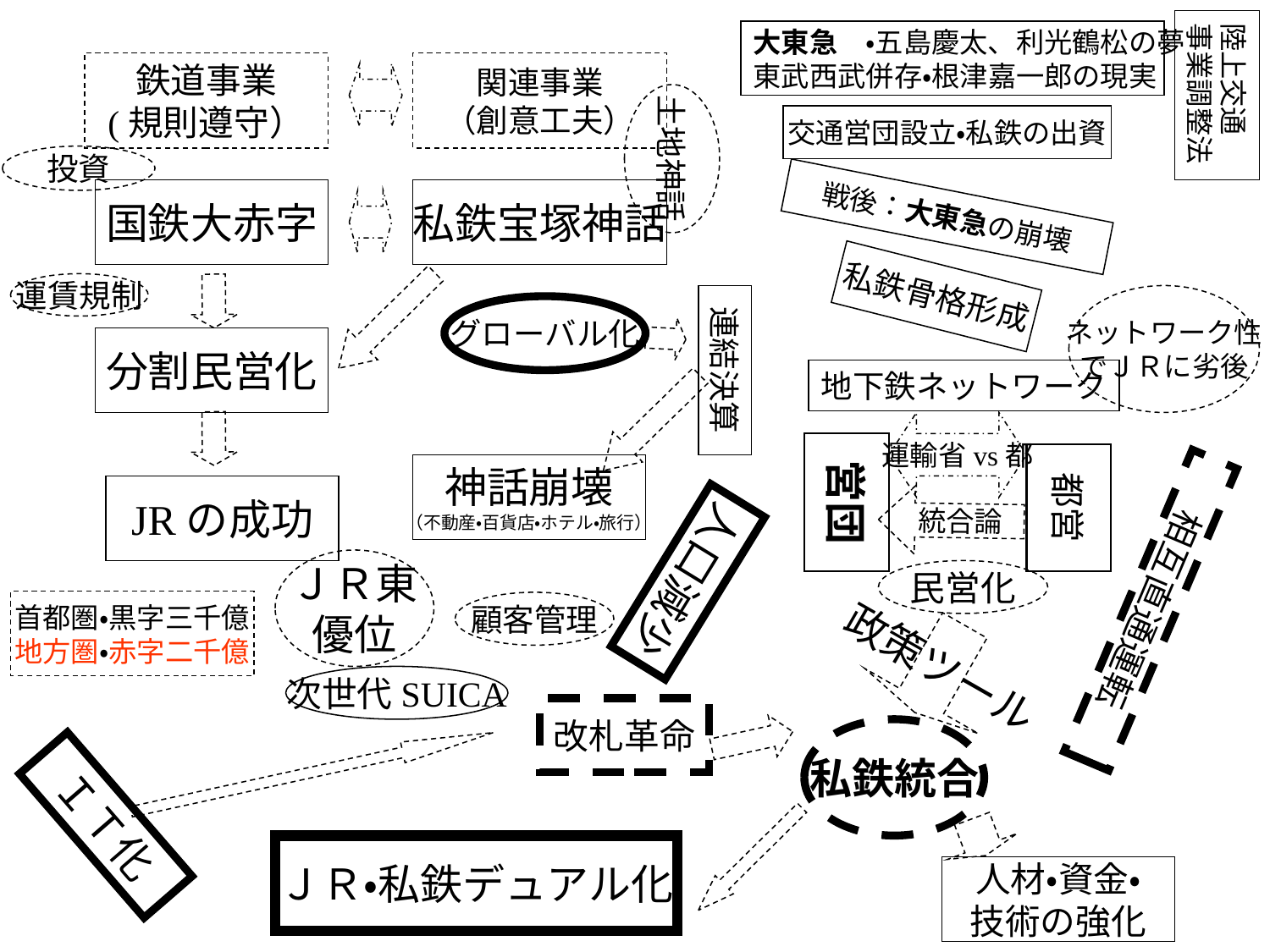

陸上交通
事業調整法
大東急　・五島慶太、利光鶴松の夢
東武西武併存・根津嘉一郎の現実
鉄道事業
(規則遵守）
関連事業
（創意工夫）

土地神話
交通営団設立・私鉄の出資
投資
国鉄大赤字
私鉄宝塚神話

戦後：大東急の崩壊
私鉄骨格形成
運賃規制

連結決算
ネットワーク性
でＪＲに劣後
グローバル化

分割民営化
地下鉄ネットワーク

運輸省vs都

営団
都営
相互直通運転
神話崩壊
（不動産・百貨店・ホテル・旅行）
JRの成功
人口減少
統合論
ＪＲ東
優位
民営化
首都圏・黒字三千億
地方圏・赤字二千億
顧客管理
政策ツール
次世代SUICA
改札革命

私鉄統合
ＩＴ化

ＪＲ・私鉄デュアル化

人材・資金・
技術の強化